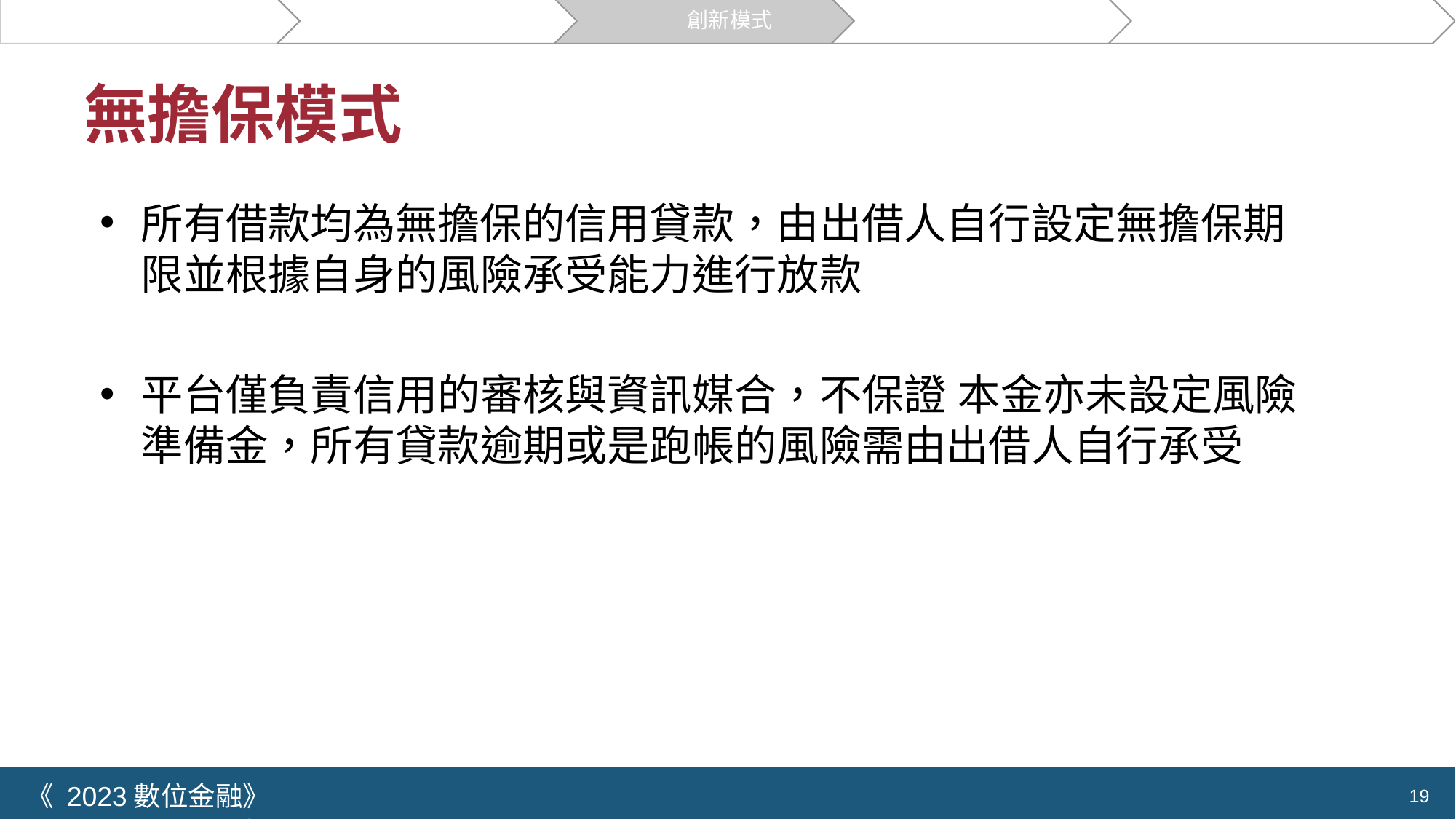

關於貸款

P2P網貸的運作

創新模式

市場與案例

機會與挑戰
# 無擔保模式
所有借款均為無擔保的信用貸款，由出借人自行設定無擔保期限並根據自身的風險承受能力進行放款

平台僅負責信用的審核與資訊媒合，不保證 本金亦未設定風險準備金，所有貸款逾期或是跑帳的風險需由出借人自行承受

《 2023數位金融》                                                                                                                                             	NYCU.IIM.IEBI Lab
19